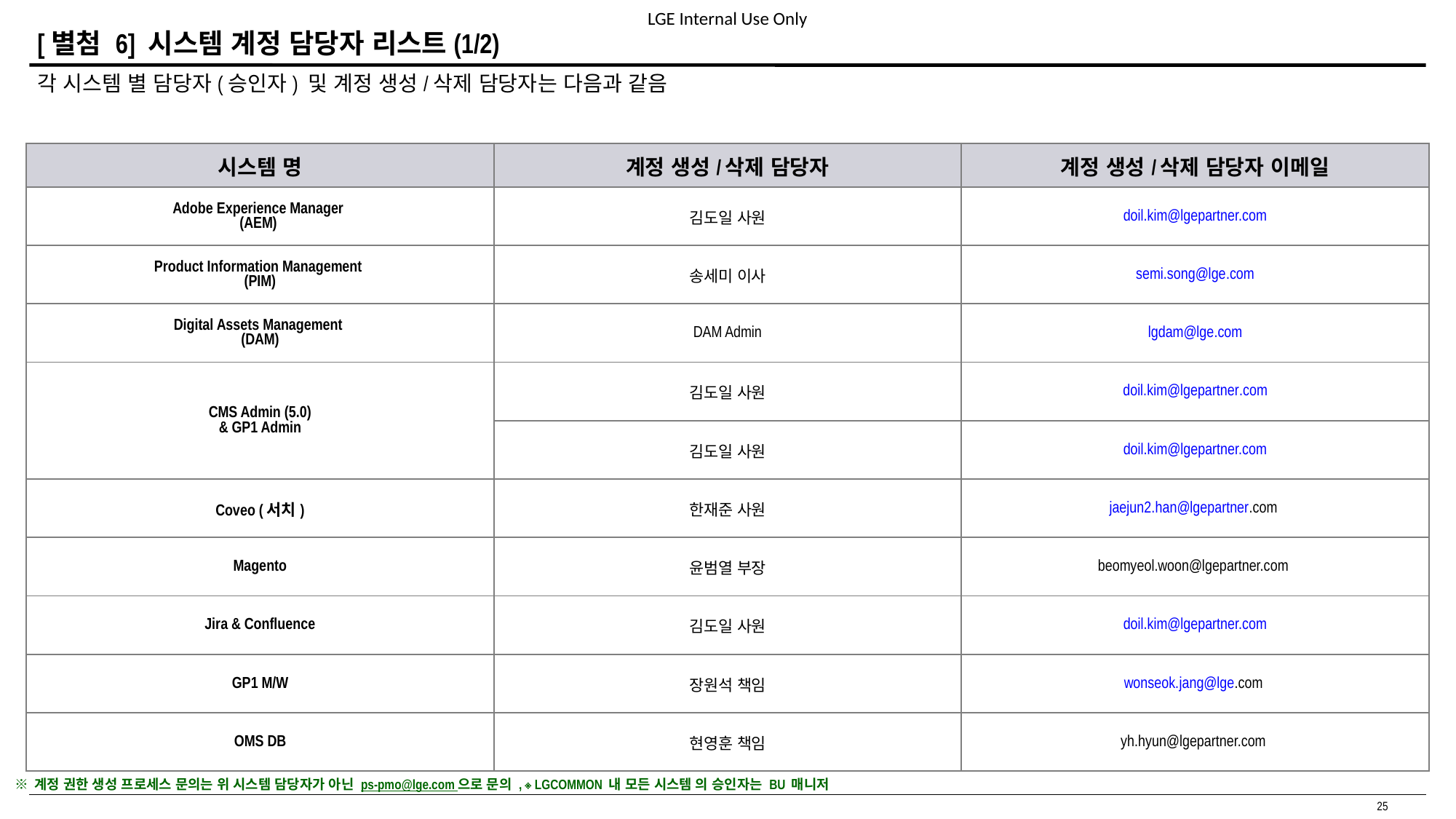

# [별첨 6] 시스템 계정 담당자 리스트(1/2)
각 시스템 별 담당자(승인자) 및 계정 생성/삭제 담당자는 다음과 같음
| 시스템 명 | 계정 생성/삭제 담당자 | 계정 생성/삭제 담당자 이메일 |
| --- | --- | --- |
| Adobe Experience Manager (AEM) | 김도일 사원 | doil.kim@lgepartner.com |
| Product Information Management (PIM) | 송세미 이사 | semi.song@lge.com |
| Digital Assets Management (DAM) | DAM Admin | lgdam@lge.com |
| CMS Admin (5.0) & GP1 Admin | 김도일 사원 | doil.kim@lgepartner.com |
|  | 김도일 사원 | doil.kim@lgepartner.com |
| Coveo (서치) | 한재준 사원 | jaejun2.han@lgepartner.com |
| Magento | 윤범열 부장 | beomyeol.woon@lgepartner.com |
| Jira & Confluence | 김도일 사원 | doil.kim@lgepartner.com |
| GP1 M/W | 장원석 책임 | wonseok.jang@lge.com |
| OMS DB | 현영훈 책임 | yh.hyun@lgepartner.com |
※ 계정 권한 생성 프로세스 문의는 위 시스템 담당자가 아닌 ps-pmo@lge.com 으로 문의 , ※ LGCOMMON 내 모든 시스템 의 승인자는 BU 매니저
25